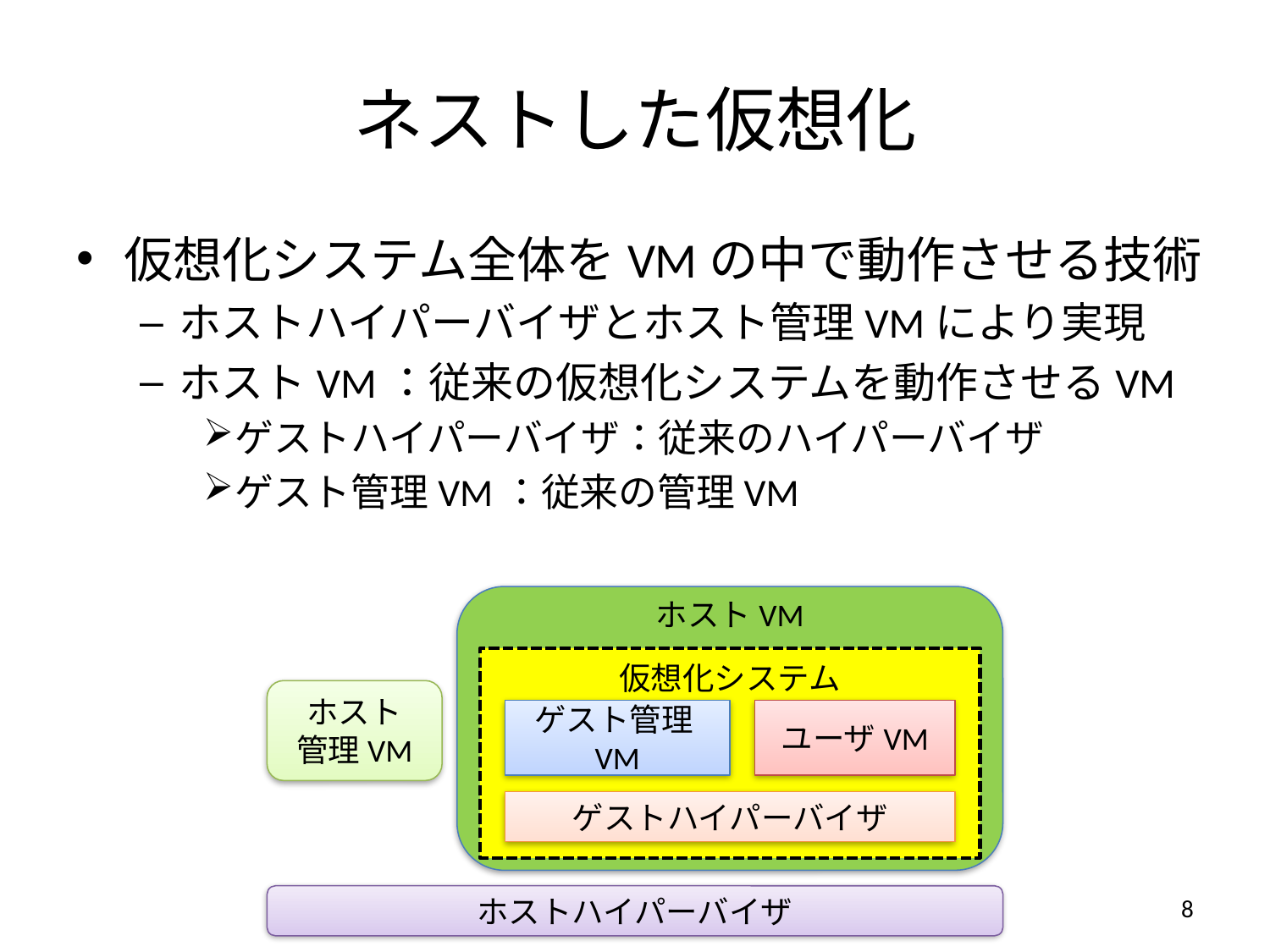

# ネストした仮想化
仮想化システム全体をVMの中で動作させる技術
ホストハイパーバイザとホスト管理VMにより実現
ホストVM：従来の仮想化システムを動作させるVM
ゲストハイパーバイザ：従来のハイパーバイザ
ゲスト管理VM：従来の管理VM
ホストVM

仮想化システム

ホスト
管理VM
ゲスト管理VM
ユーザVM
ゲストハイパーバイザ
8
ホストハイパーバイザ